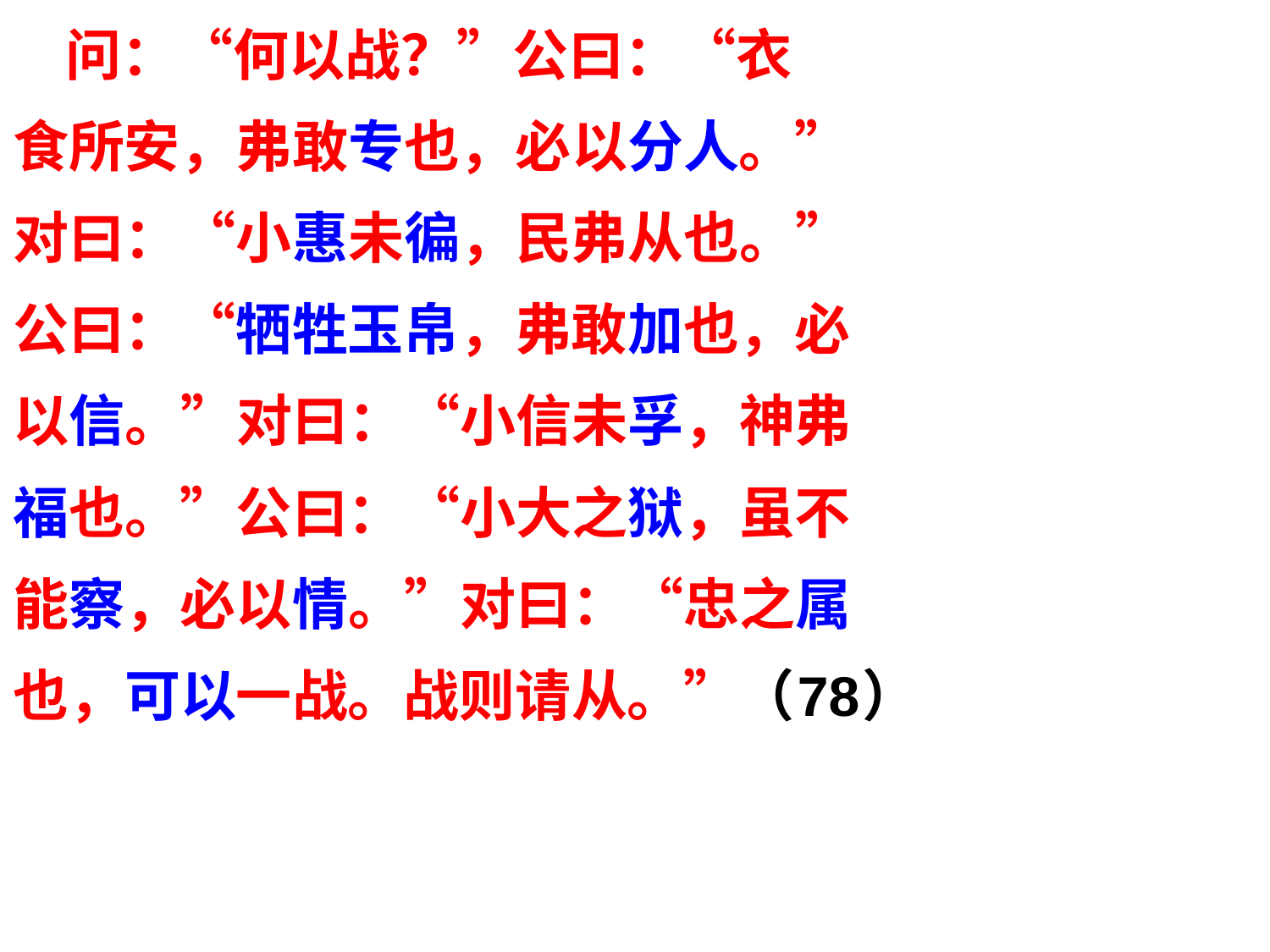

问：“何以战？”公曰：“衣
食所安，弗敢专也，必以分人。”
对曰：“小惠未徧，民弗从也。”
公曰：“牺牲玉帛，弗敢加也，必
以信。”对曰：“小信未孚，神弗
福也。”公曰：“小大之狱，虽不
能察，必以情。”对曰：“忠之属
也，可以一战。战则请从。”（78）